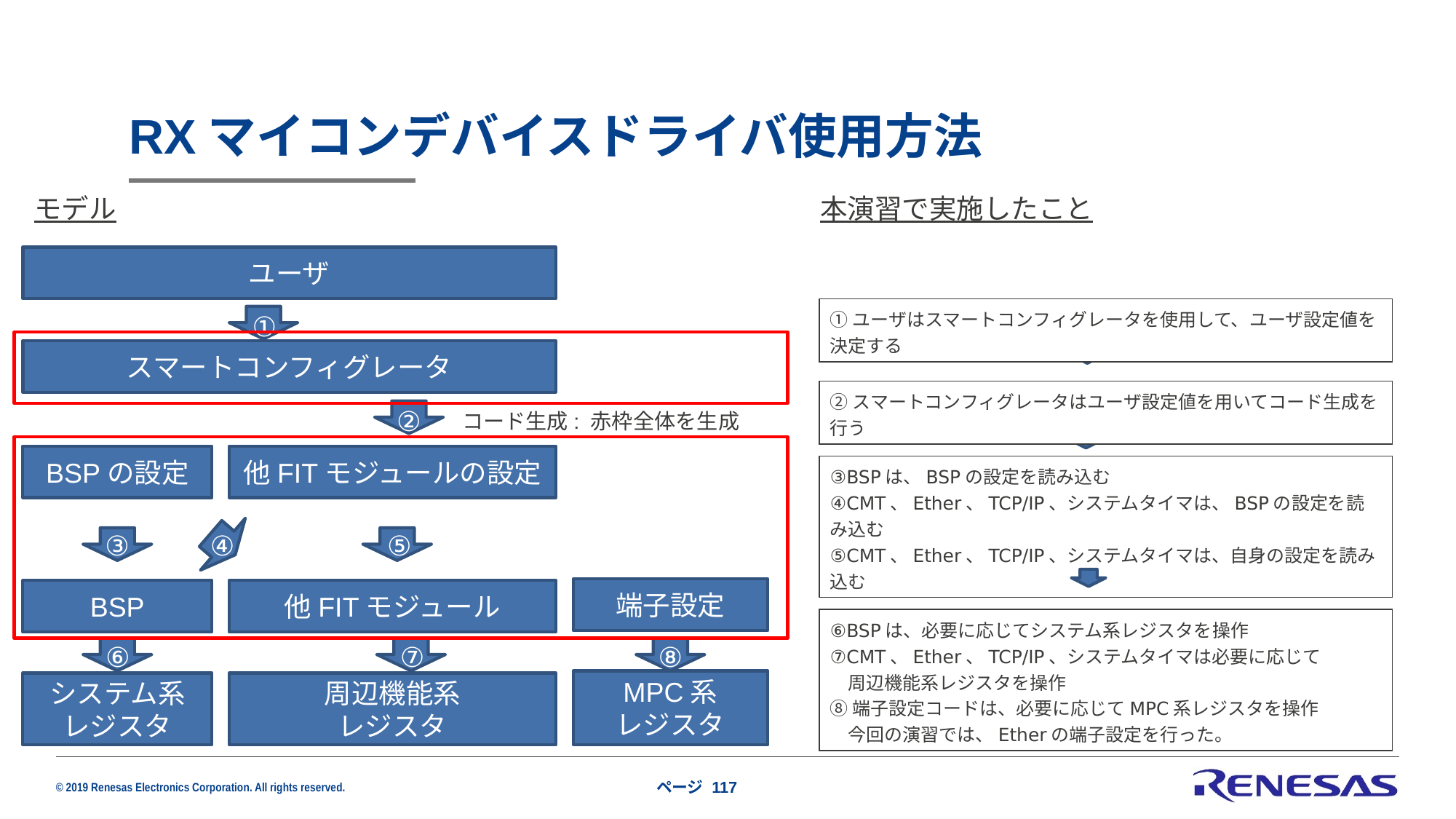

# RXマイコンデバイスドライバ使用方法
モデル
本演習で実施したこと
ユーザ
①ユーザはスマートコンフィグレータを使用して、ユーザ設定値を決定する
①

スマートコンフィグレータ

②スマートコンフィグレータはユーザ設定値を用いてコード生成を行う
②
②

コード生成: 赤枠全体を生成

BSPの設定
他FITモジュールの設定
③BSPは、BSPの設定を読み込む
④CMT、Ether、TCP/IP、システムタイマは、BSPの設定を読み込む
⑤CMT、Ether、TCP/IP、システムタイマは、自身の設定を読み込む
③
④
⑤

④

端子設定
BSP
他FITモジュール
⑥BSPは、必要に応じてシステム系レジスタを操作
⑦CMT、Ether、TCP/IP、システムタイマは必要に応じて
　周辺機能系レジスタを操作
⑧端子設定コードは、必要に応じてMPC系レジスタを操作
　今回の演習では、Etherの端子設定を行った。
⑥
⑦
⑧

MPC系
レジスタ
システム系
レジスタ
周辺機能系
レジスタ
ページ 117